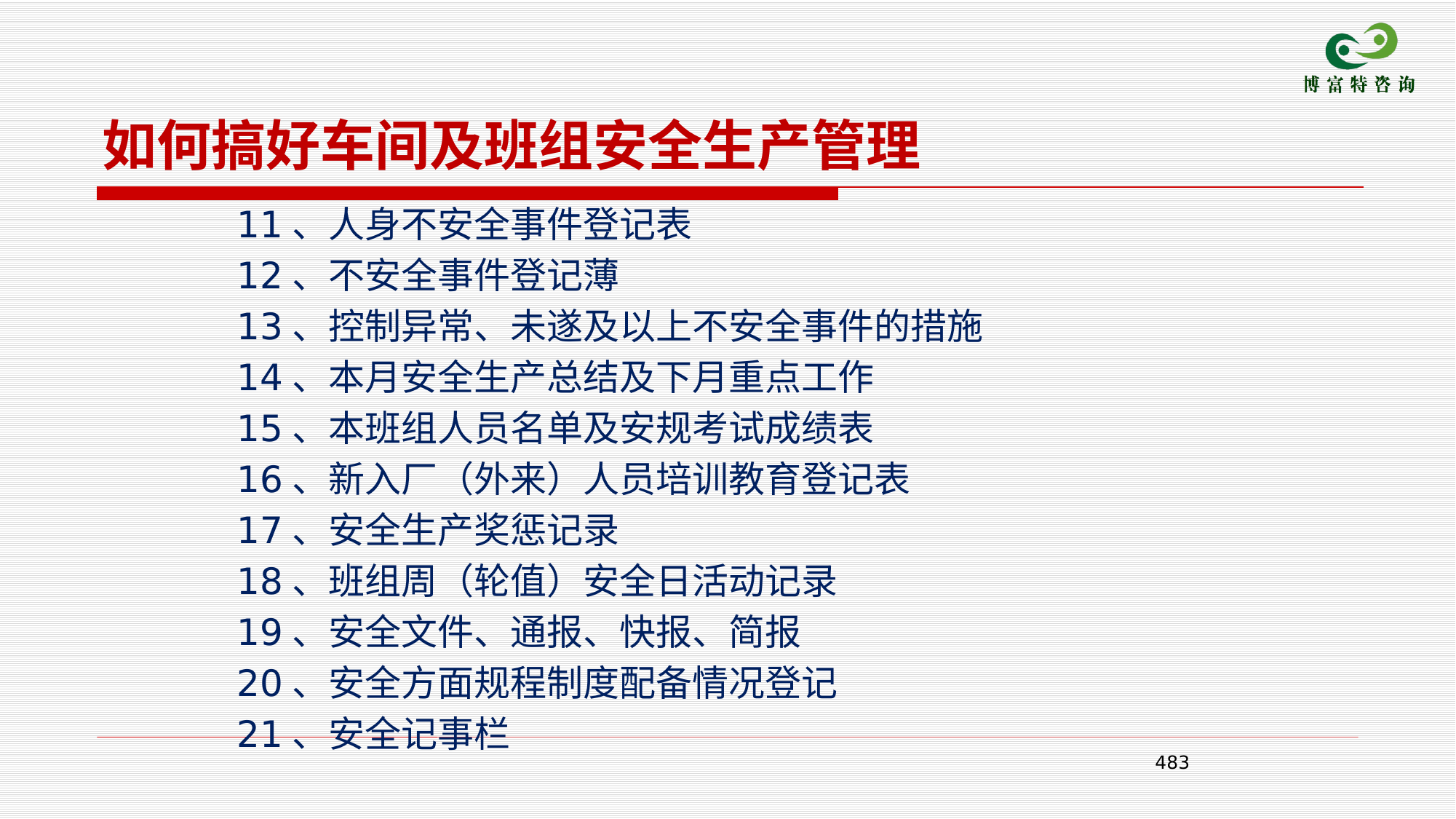

如何搞好车间及班组安全生产管理
      11、人身不安全事件登记表
      12、不安全事件登记薄
      13、控制异常、未遂及以上不安全事件的措施
      14、本月安全生产总结及下月重点工作
      15、本班组人员名单及安规考试成绩表
      16、新入厂（外来）人员培训教育登记表
      17、安全生产奖惩记录
      18、班组周（轮值）安全日活动记录
      19、安全文件、通报、快报、简报
      20、安全方面规程制度配备情况登记
      21、安全记事栏

483